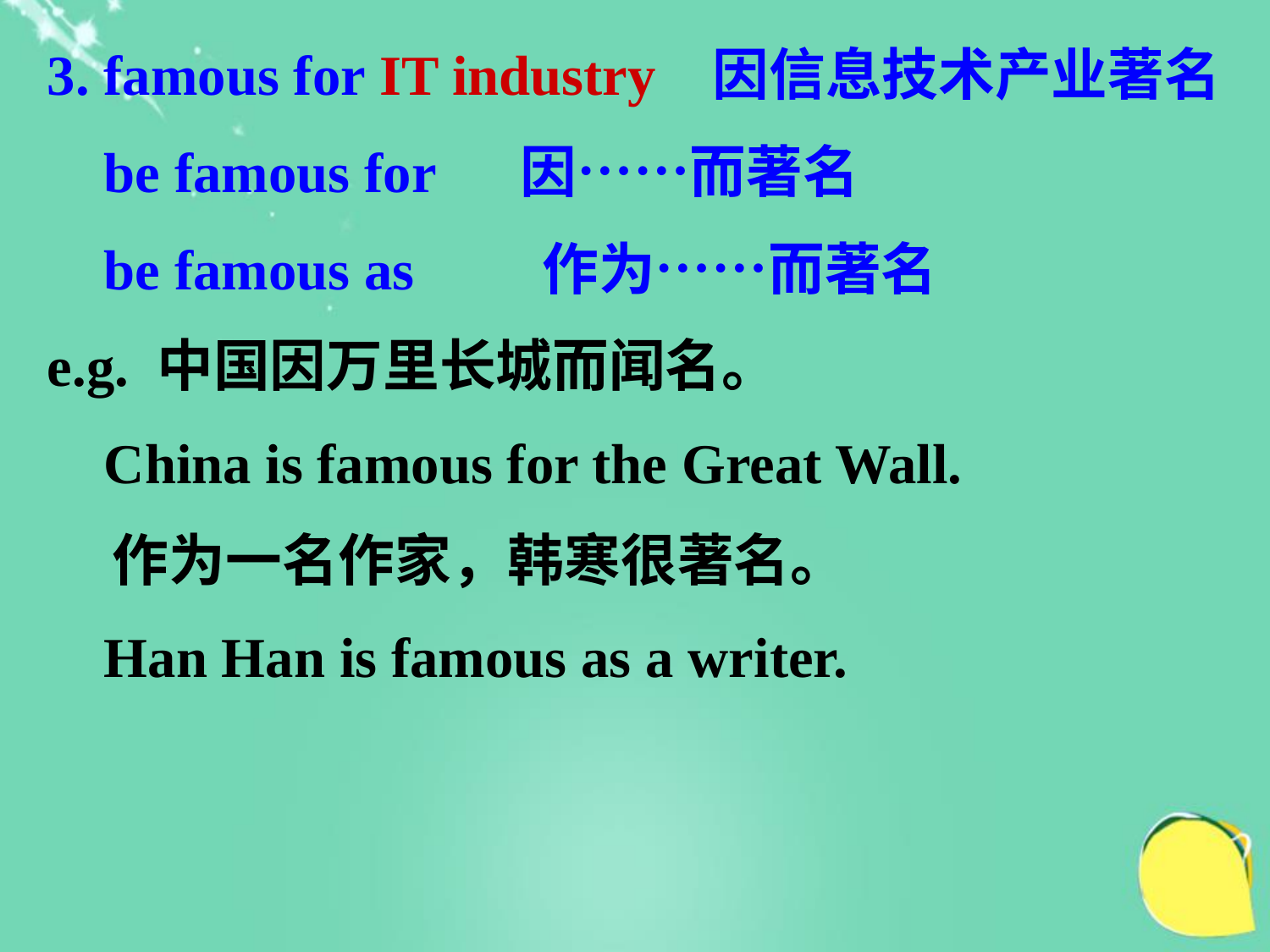

3. famous for IT industry   因信息技术产业著名
    be famous for     因……而著名
    be famous as        作为……而著名
e.g. 中国因万里长城而闻名。
    China is famous for the Great Wall.
    作为一名作家，韩寒很著名。
    Han Han is famous as a writer.